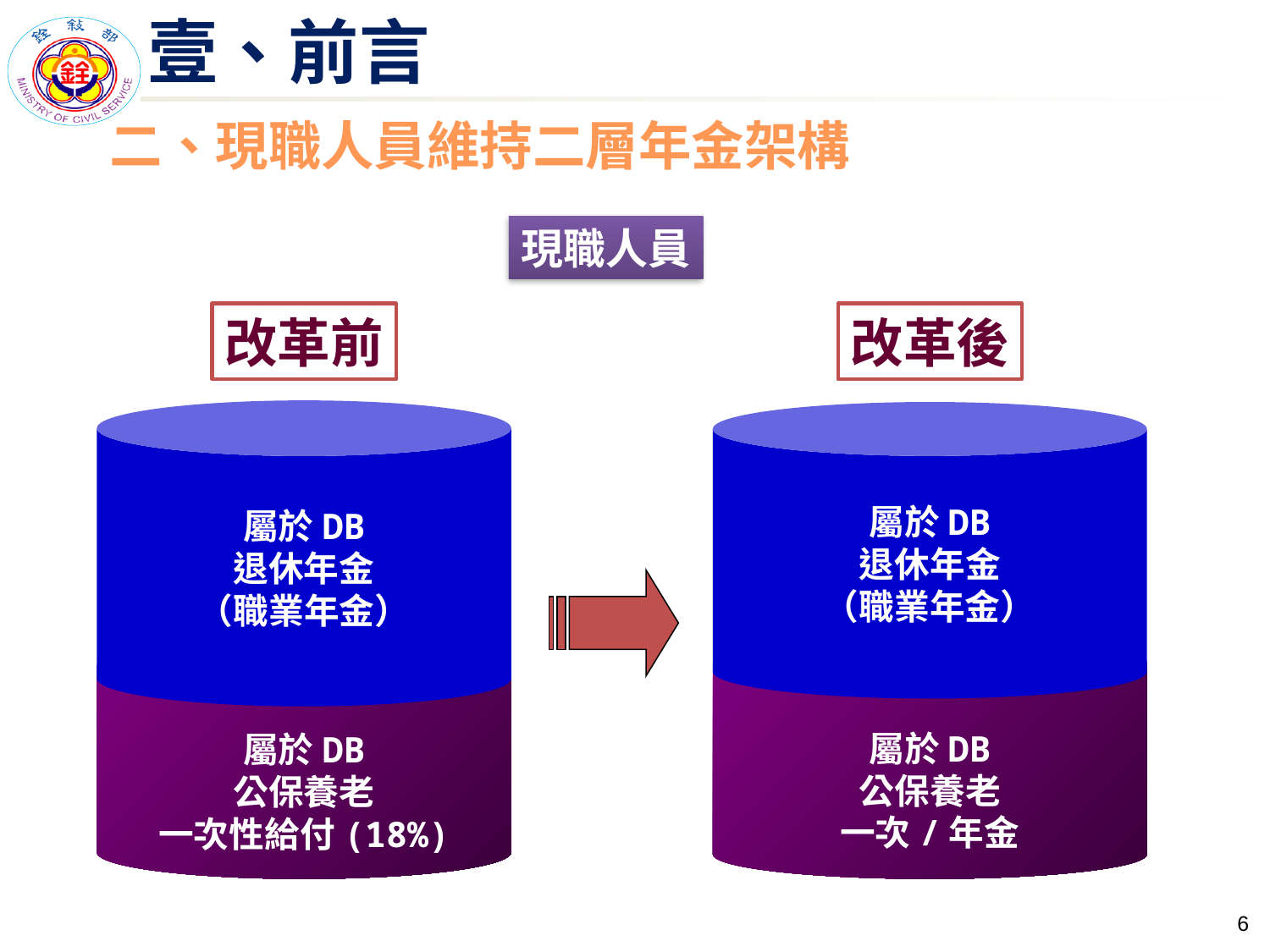

# 壹、前言
二、現職人員維持二層年金架構
現職人員
改革前
改革後
屬於DB
退休年金
（職業年金）
屬於DB
退休年金
（職業年金）

屬於DB
公保養老
一次性給付(18%)

屬於DB
公保養老
一次/年金
6